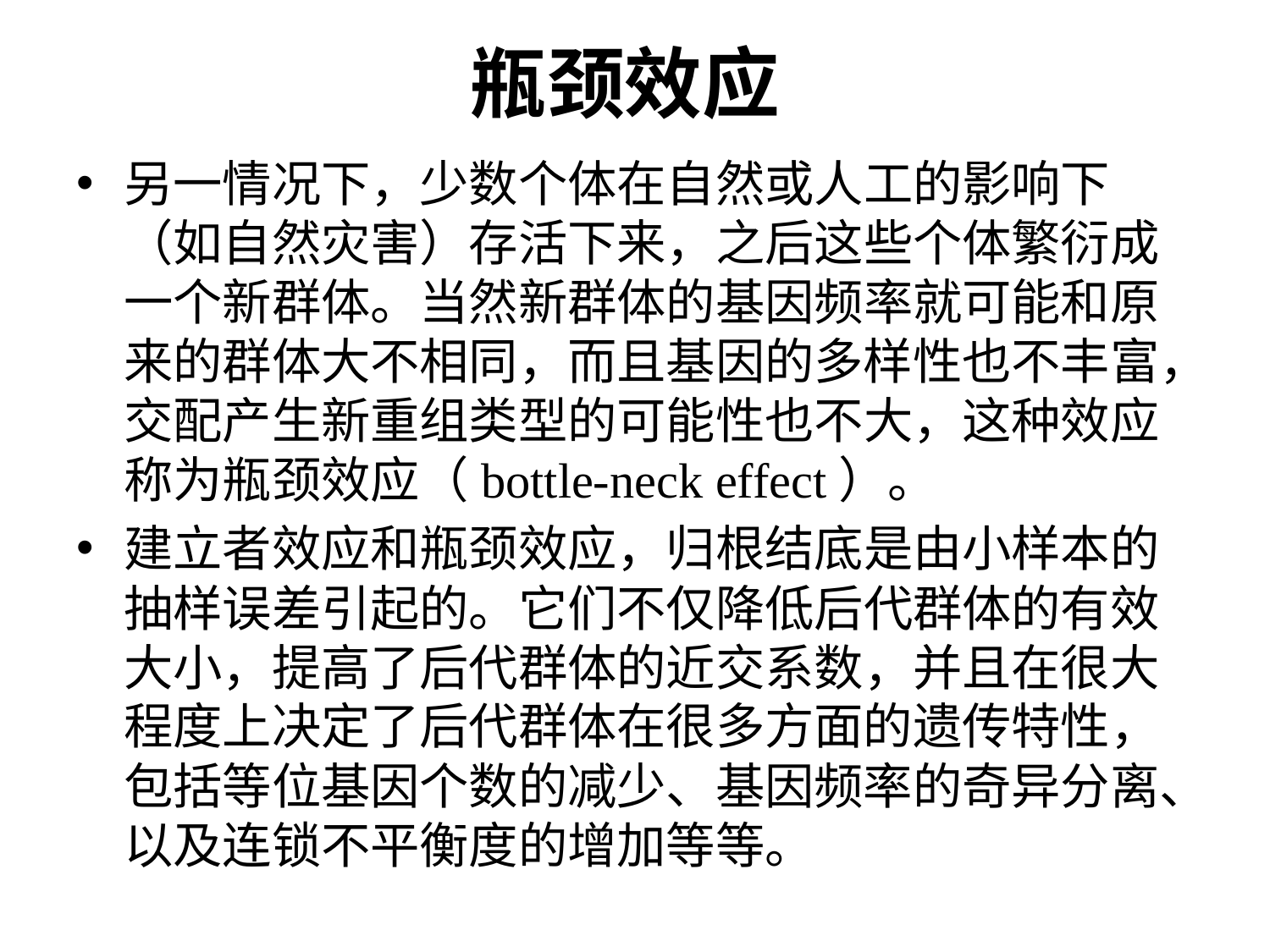

# 瓶颈效应
另一情况下，少数个体在自然或人工的影响下（如自然灾害）存活下来，之后这些个体繁衍成一个新群体。当然新群体的基因频率就可能和原来的群体大不相同，而且基因的多样性也不丰富，交配产生新重组类型的可能性也不大，这种效应称为瓶颈效应（bottle-neck effect）。
建立者效应和瓶颈效应，归根结底是由小样本的抽样误差引起的。它们不仅降低后代群体的有效大小，提高了后代群体的近交系数，并且在很大程度上决定了后代群体在很多方面的遗传特性，包括等位基因个数的减少、基因频率的奇异分离、以及连锁不平衡度的增加等等。